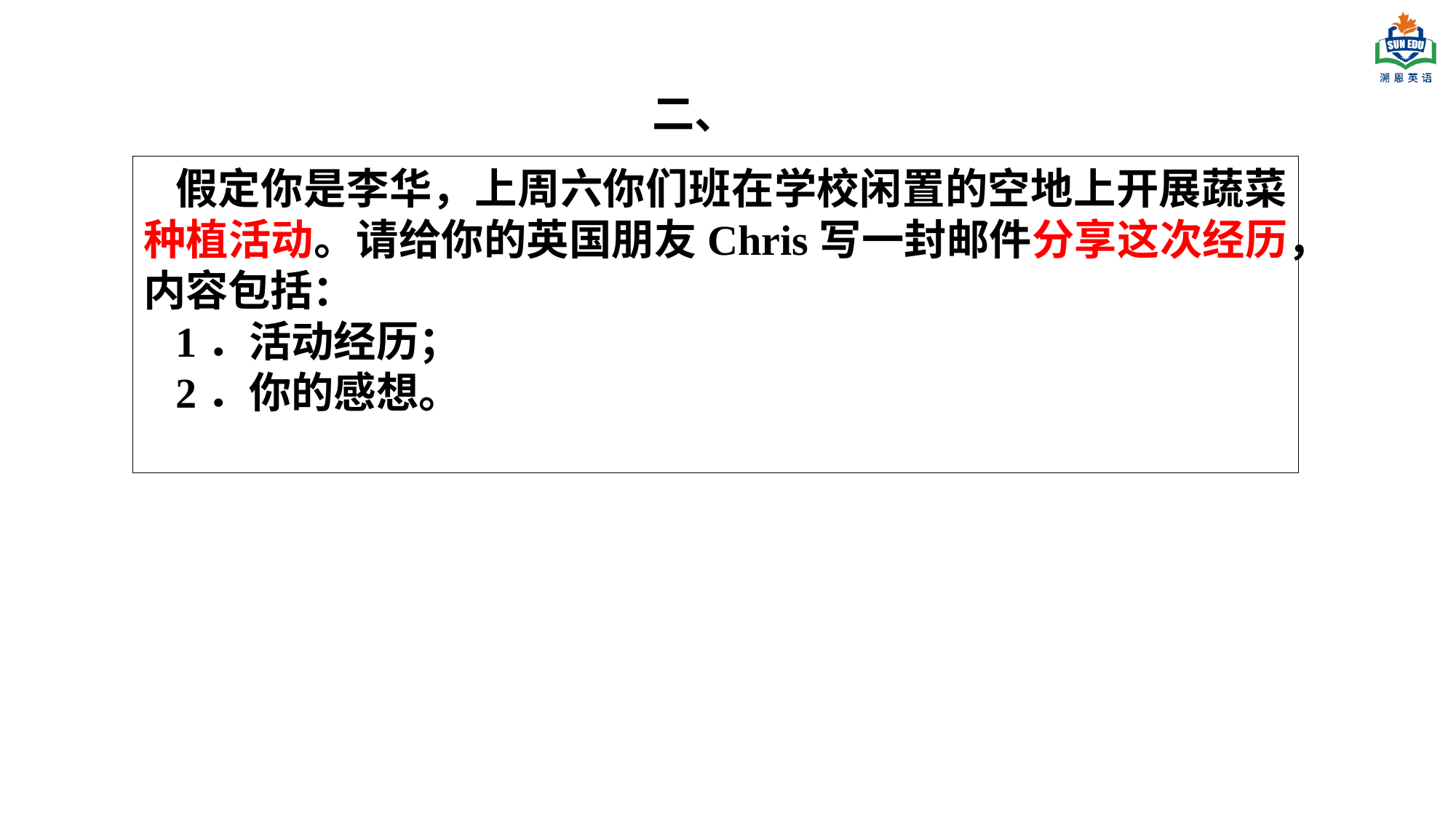

二、
假定你是李华，上周六你们班在学校闲置的空地上开展蔬菜种植活动。请给你的英国朋友Chris写一封邮件分享这次经历，内容包括：
1．活动经历；
2．你的感想。